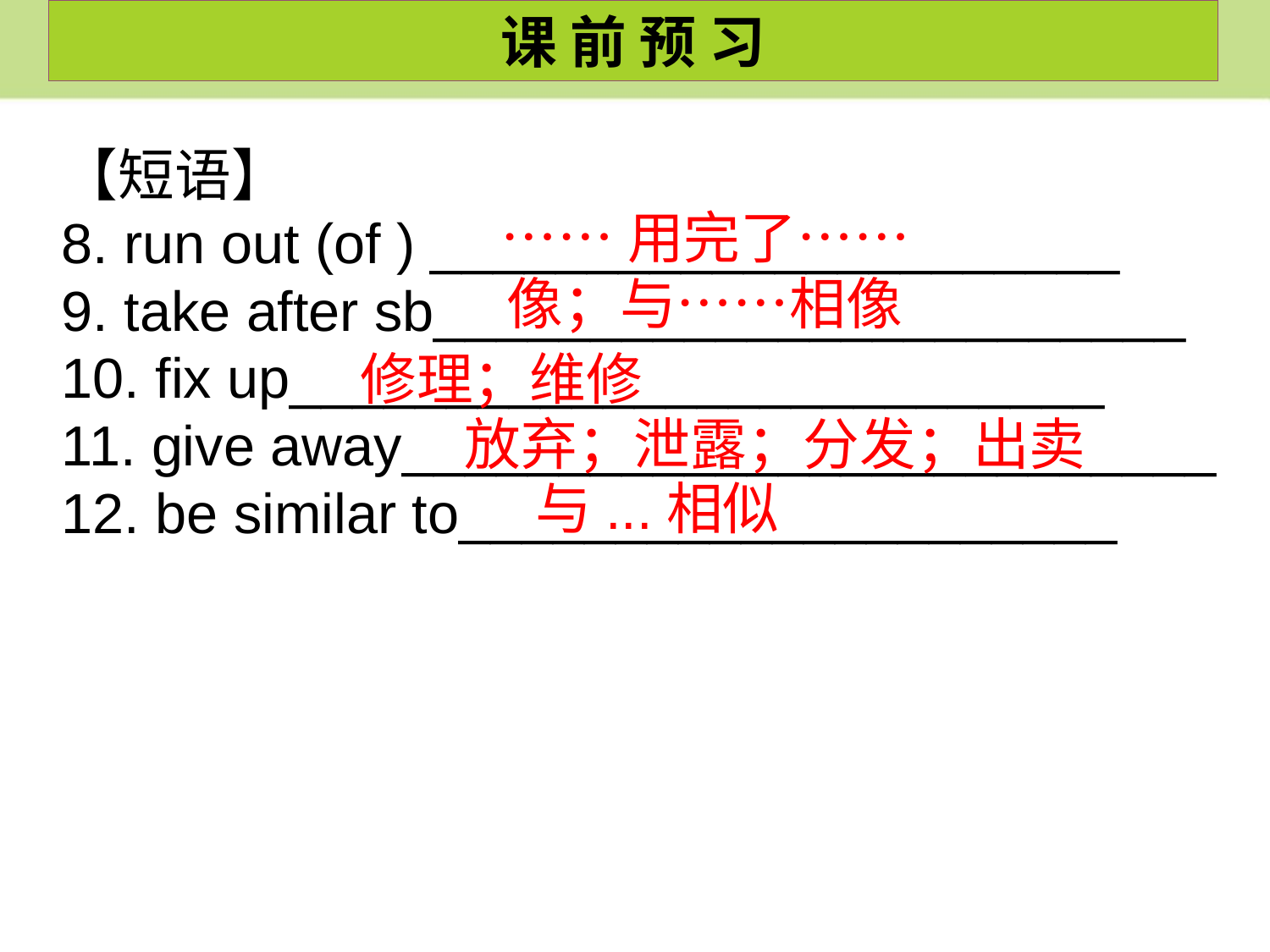

课 前 预 习
【短语】
8. run out (of ) ______________________
9. take after sb________________________
10. fix up__________________________
11. give away__________________________
12. be similar to_____________________
……用完了……
像；与……相像
修理；维修
放弃；泄露；分发；出卖
与...相似